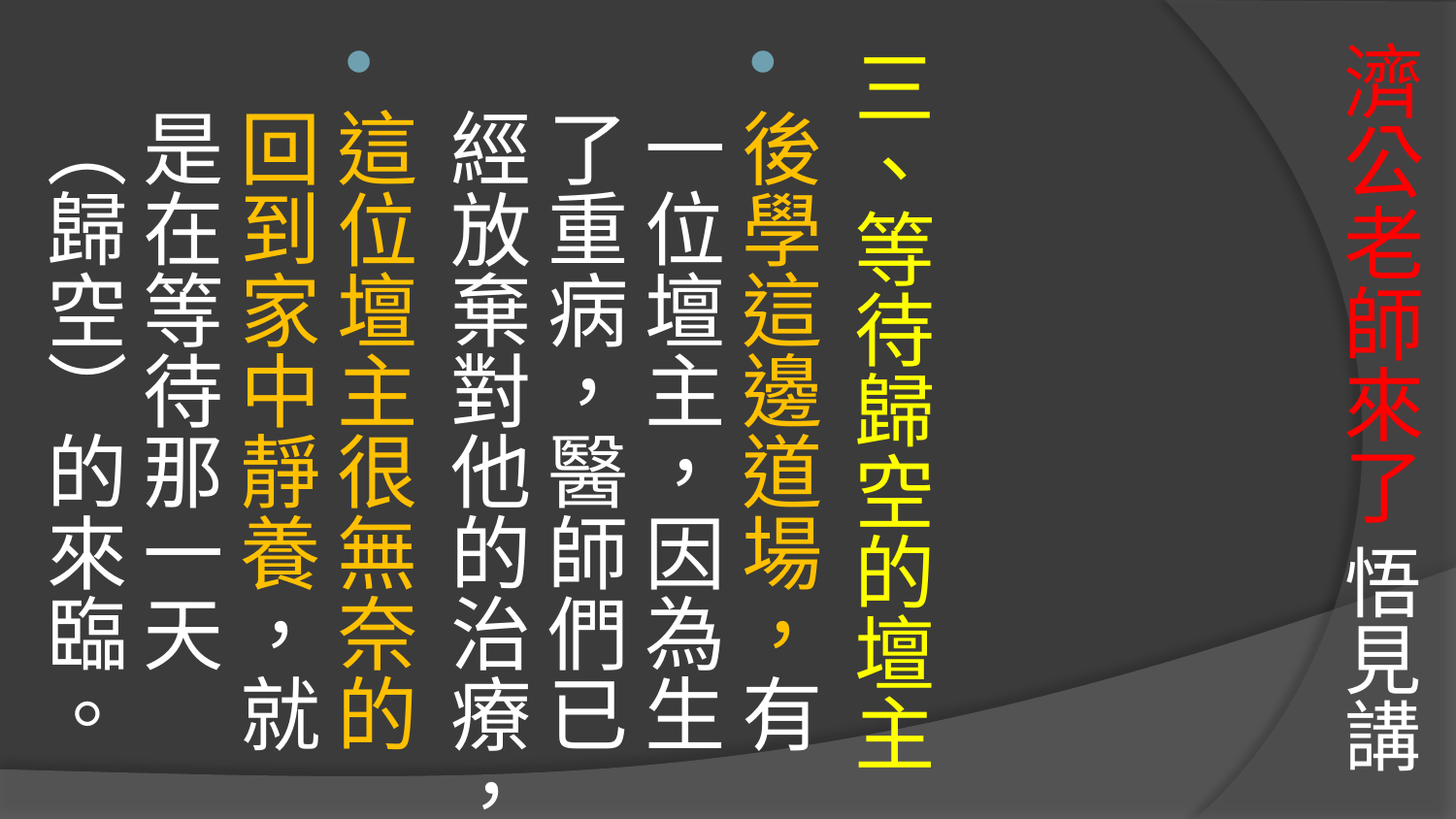

# 濟公老師來了 悟見講
三、等待歸空的壇主
後學這邊道場，有一位壇主，因為生了重病，醫師們已經放棄對他的治療，
這位壇主很無奈的回到家中靜養，就是在等待那一天（歸空）的來臨。